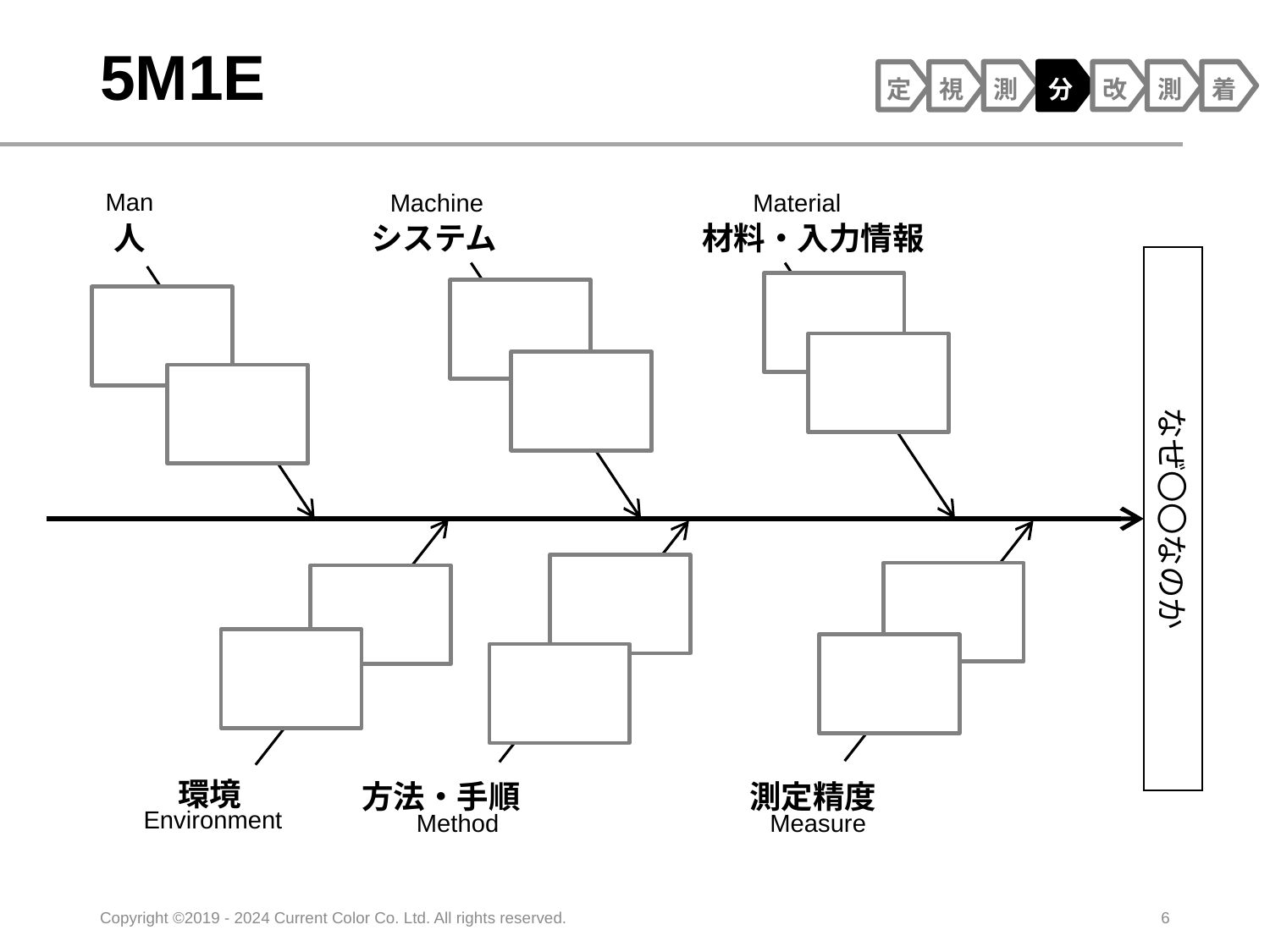

# 5M1E
測
分
改
測
着
定
視
Man
Machine
Material
人
システム
材料・入力情報
なぜ〇〇なのか

環境
方法・手順
測定精度
Environment
Method
Measure
Copyright ©2019 - 2024 Current Color Co. Ltd. All rights reserved.
6